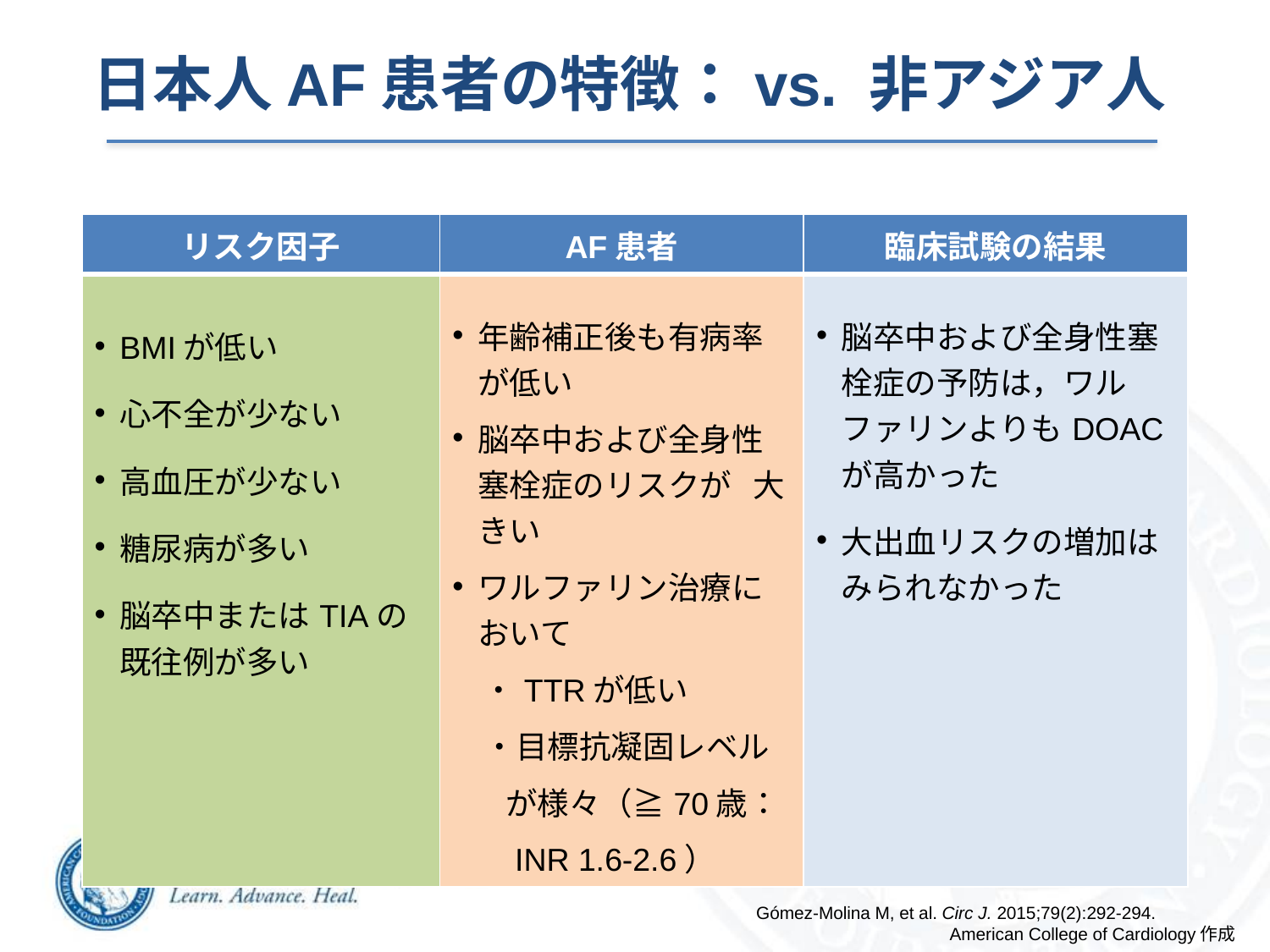

日本人AF患者の特徴：vs. 非アジア人
| リスク因子 | AF患者 | 臨床試験の結果 |
| --- | --- | --- |
| BMIが低い 心不全が少ない 高血圧が少ない 糖尿病が多い 脳卒中またはTIAの既往例が多い | 年齢補正後も有病率が低い 脳卒中および全身性塞栓症のリスクが 大きい ワルファリン治療において ・TTRが低い 　・目標抗凝固レベル 　 が様々（≧70歳： 　 INR 1.6-2.6） | 脳卒中および全身性塞栓症の予防は，ワルファリンよりもDOACが高かった 大出血リスクの増加は みられなかった |
Gómez-Molina M, et al. Circ J. 2015;79(2):292-294.
American College of Cardiology作成